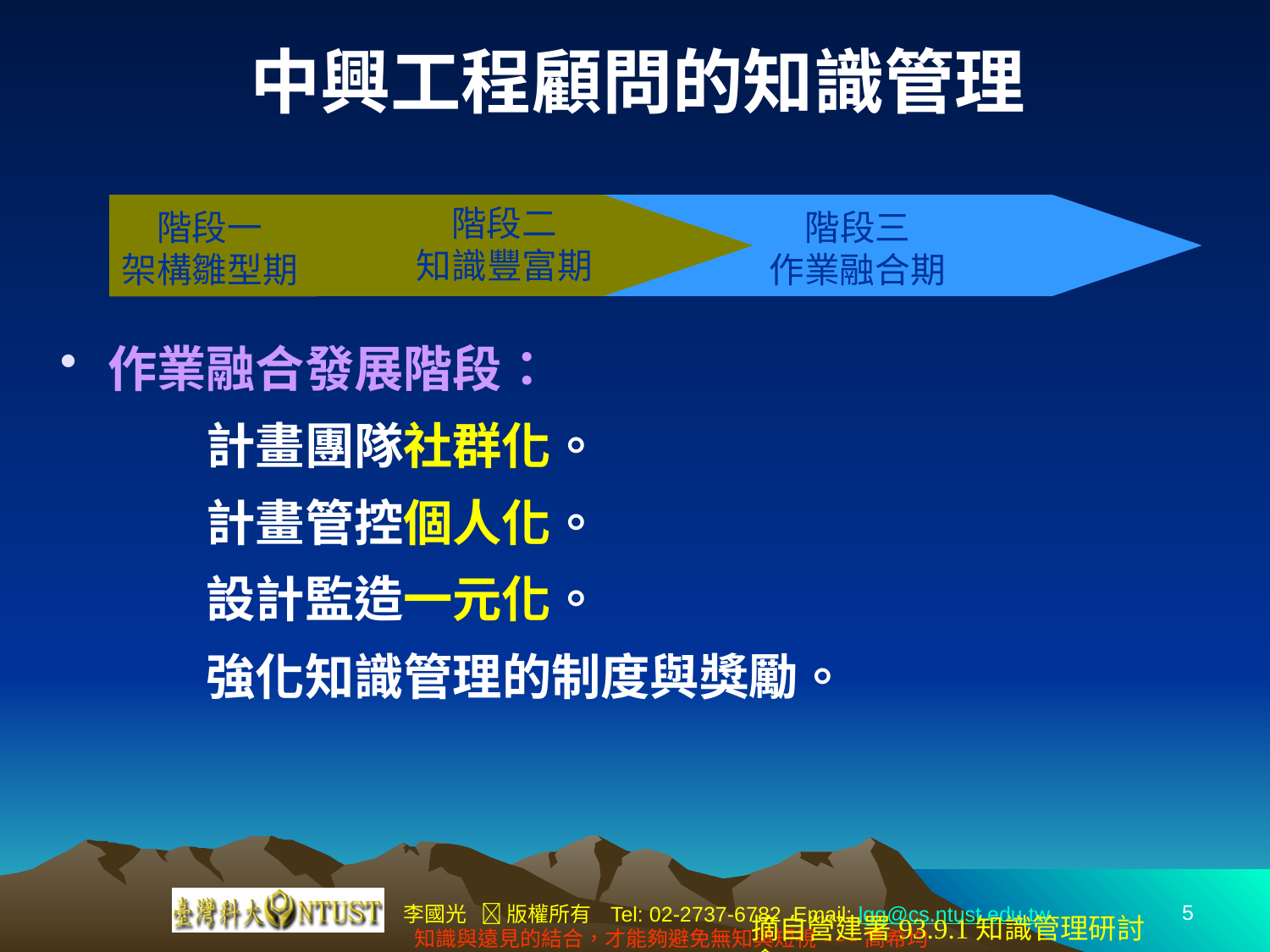

# 中興工程顧問的知識管理

階段二
知識豐富期
階段一
架構雛型期
階段三
作業融合期
作業融合發展階段：
　　計畫團隊社群化。
　　計畫管控個人化。
　　設計監造一元化。
　　強化知識管理的制度與獎勵。
5
摘自營建署93.9.1知識管理研討會